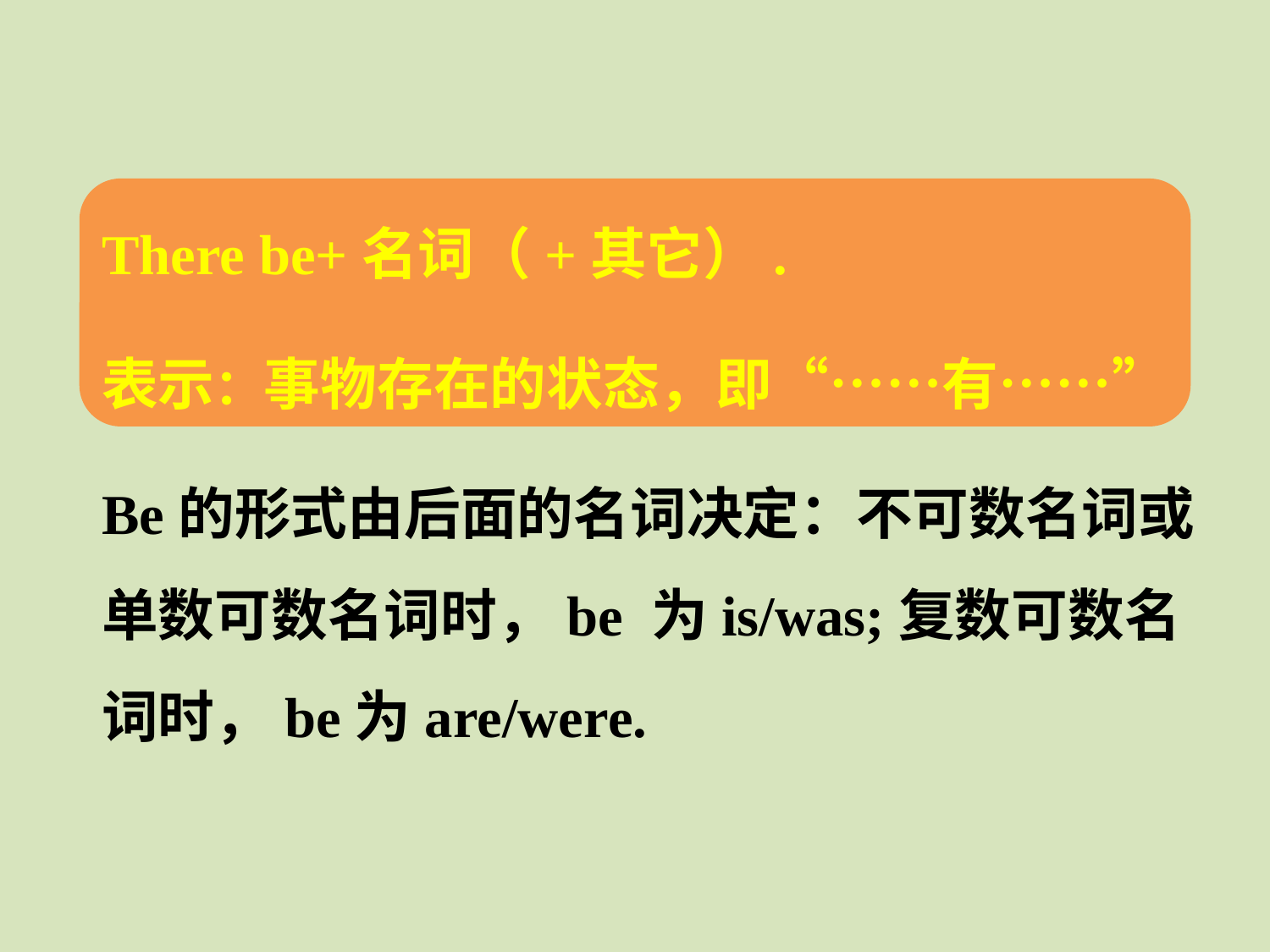

There be+名词（+其它）.
表示：事物存在的状态，即“……有……”
Be的形式由后面的名词决定：不可数名词或单数可数名词时，be 为is/was;复数可数名词时，be为are/were.